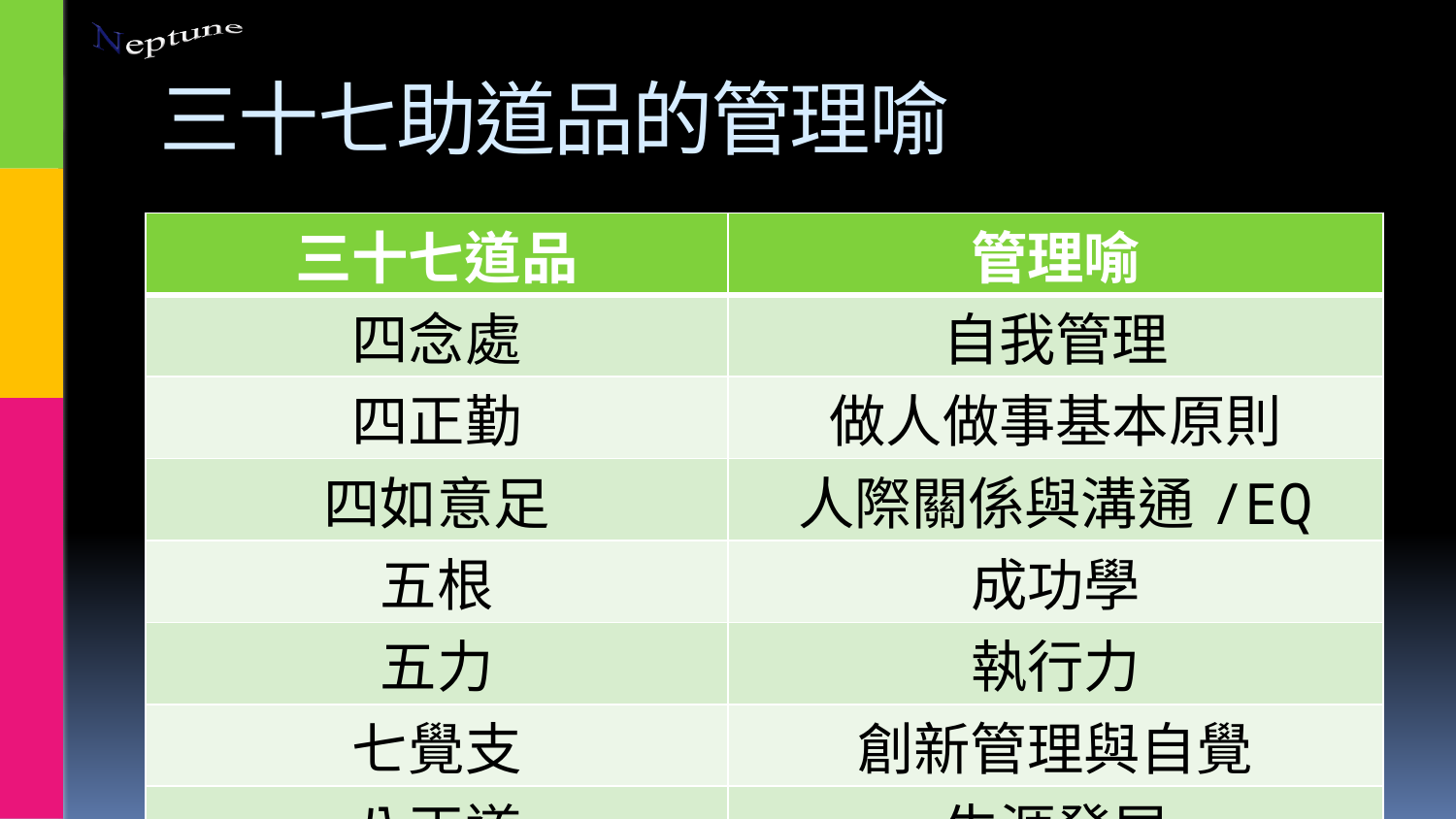

# 三十七助道品的管理喻
| 三十七道品 | 管理喻 |
| --- | --- |
| 四念處 | 自我管理 |
| 四正勤 | 做人做事基本原則 |
| 四如意足 | 人際關係與溝通/EQ |
| 五根 | 成功學 |
| 五力 | 執行力 |
| 七覺支 | 創新管理與自覺 |
| 八正道 | 生涯發展 |